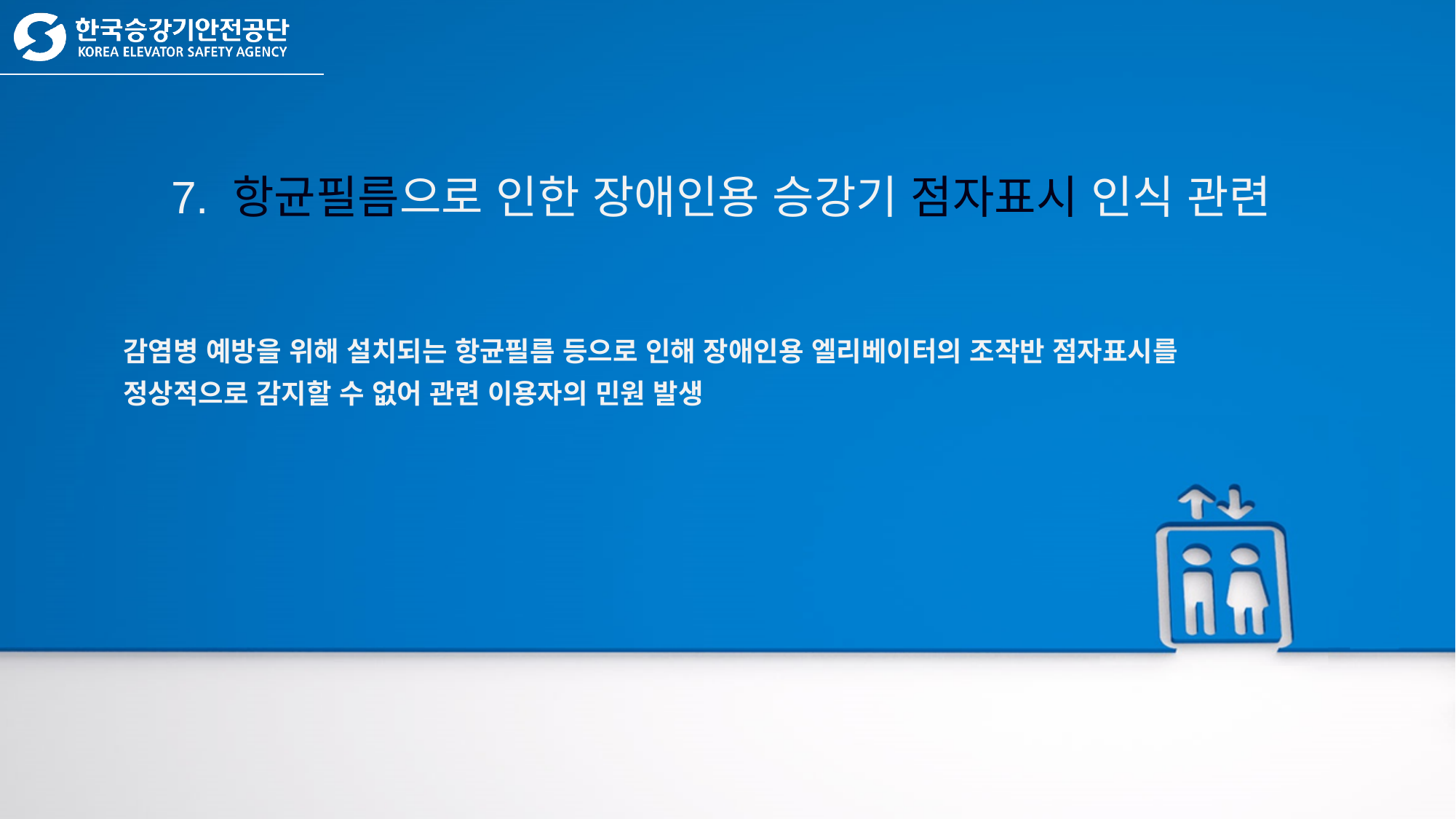

7. 항균필름으로 인한 장애인용 승강기 점자표시 인식 관련
감염병 예방을 위해 설치되는 항균필름 등으로 인해 장애인용 엘리베이터의 조작반 점자표시를                정상적으로 감지할 수 없어 관련 이용자의 민원 발생